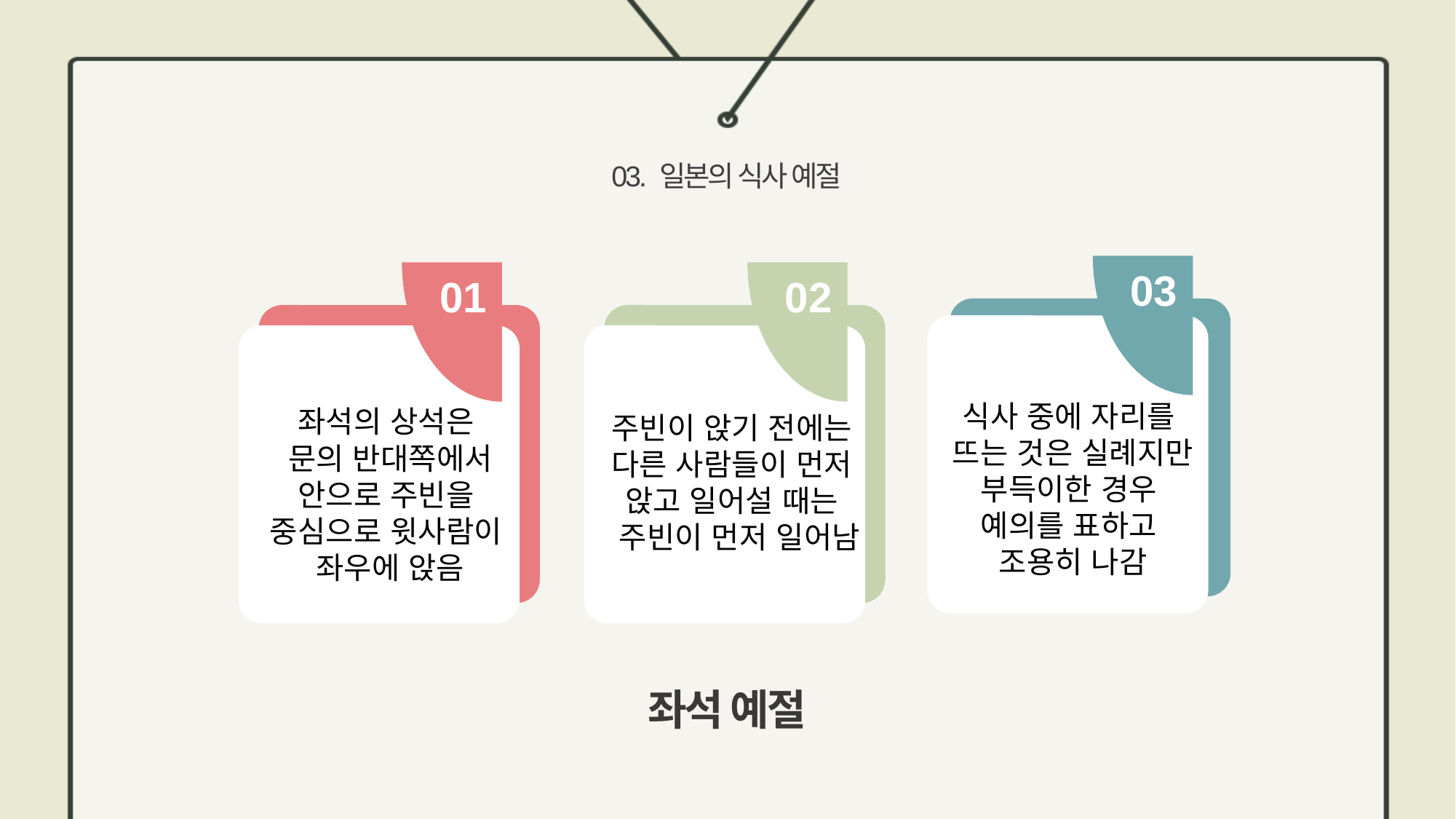

03. 일본의 식사 예절
03
01
02

식사 중에 자리를
뜨는 것은 실례지만 부득이한 경우
예의를 표하고
조용히 나감
좌석의 상석은
문의 반대쪽에서
안으로 주빈을
중심으로 윗사람이
좌우에 앉음

주빈이 앉기 전에는 다른 사람들이 먼저 앉고 일어설 때는
 주빈이 먼저 일어남
좌석 예절